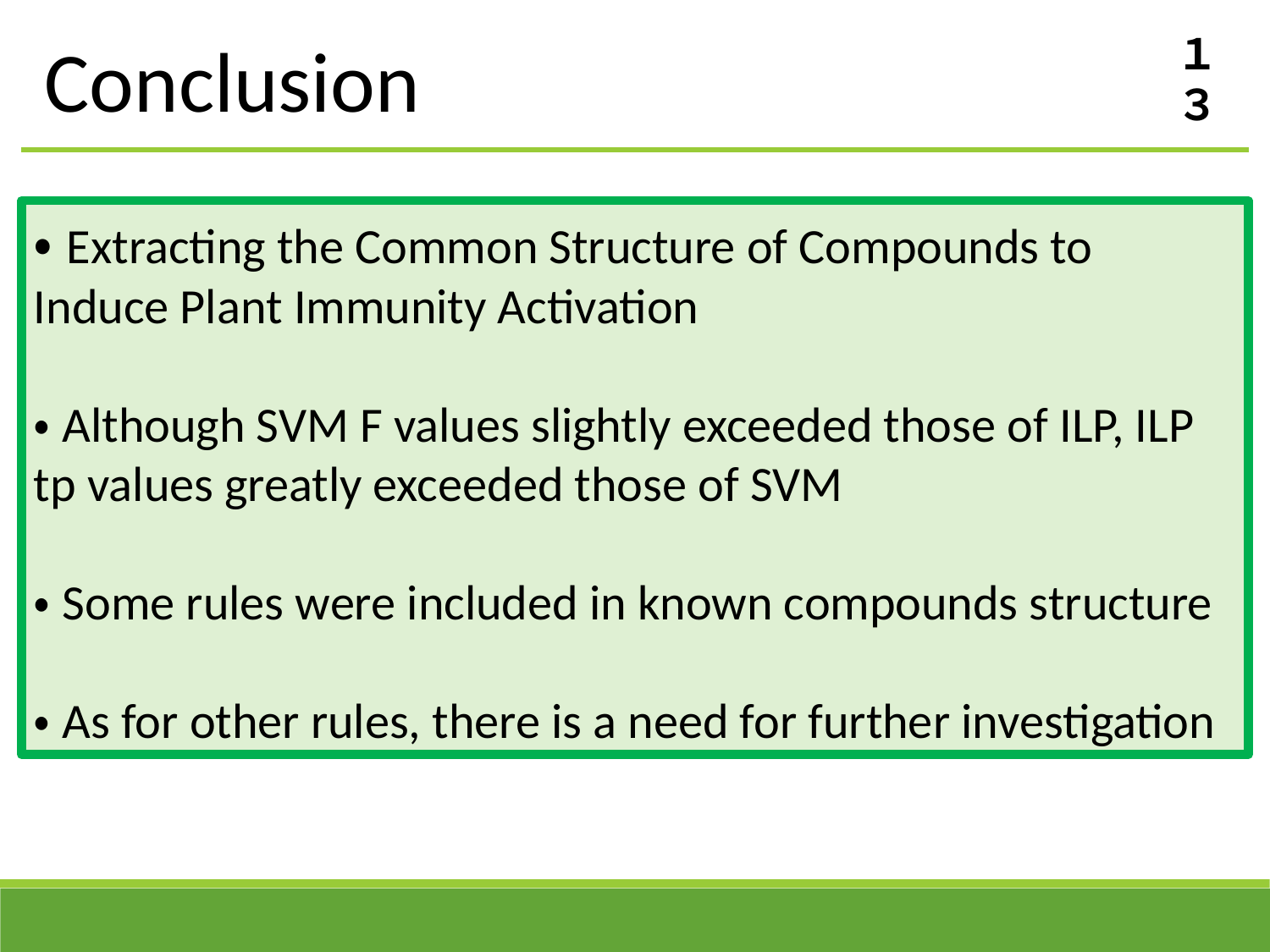

Conclusion
１３
・Extracting the Common Structure of Compounds to Induce Plant Immunity Activation

・Although SVM F values slightly exceeded those of ILP, ILP  tp values greatly exceeded those of SVM

・Some rules were included in known compounds structure

・As for other rules, there is a need for further investigation